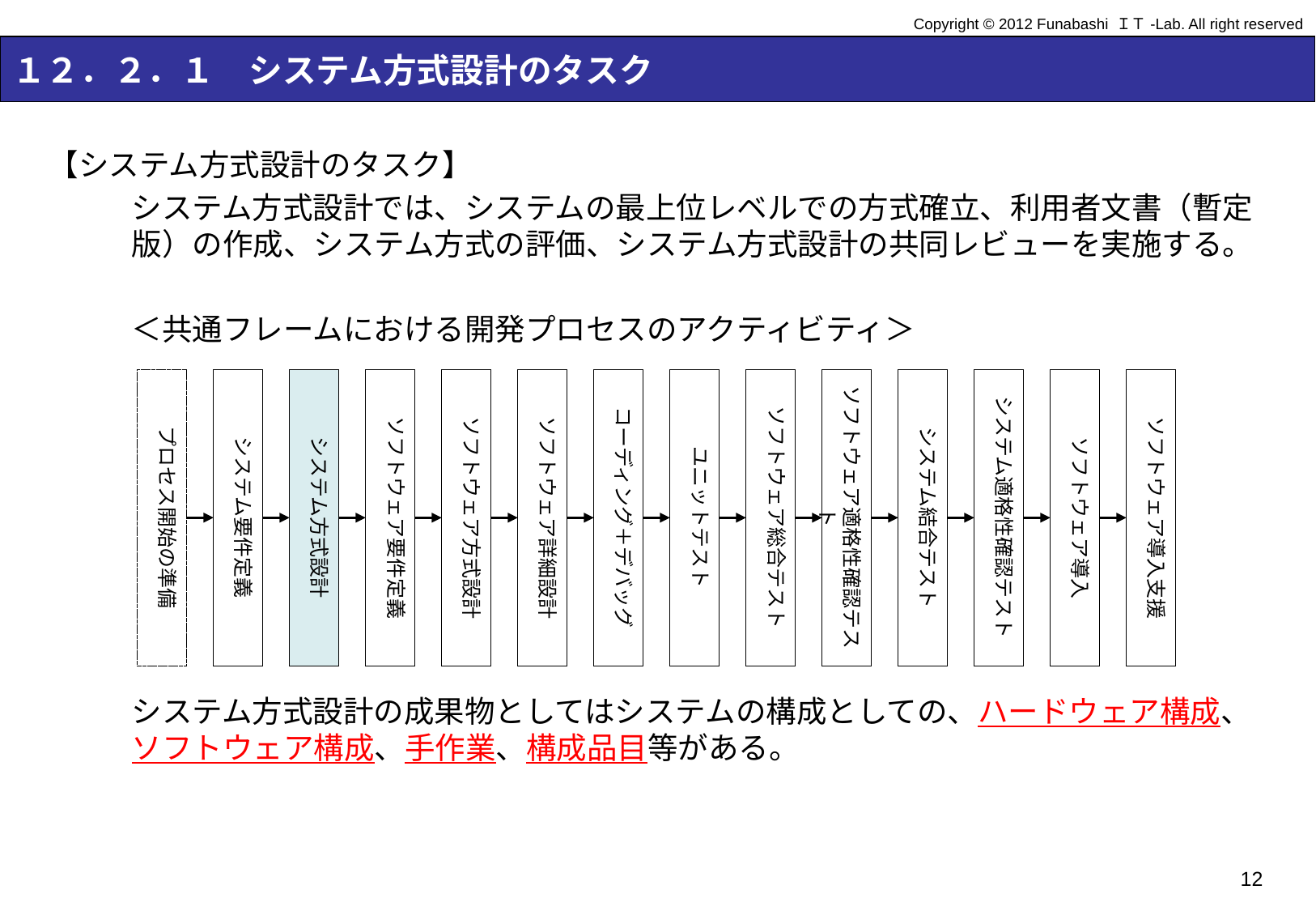

Copyright © 2012 Funabashi ＩＴ-Lab. All right reserved
# １２．２．１　システム方式設計のタスク
【システム方式設計のタスク】
システム方式設計では、システムの最上位レベルでの方式確立、利用者文書（暫定版）の作成、システム方式の評価、システム方式設計の共同レビューを実施する。

＜共通フレームにおける開発プロセスのアクティビティ＞

システム方式設計の成果物としてはシステムの構成としての、ハードウェア構成、ソフトウェア構成、手作業、構成品目等がある。
プロセス開始の準備
システム要件定義
システム方式設計
ソフトウェア要件定義
ソフトウェア方式設計
ソフトウェア詳細設計
コーディング＋デバッグ
ユニットテスト
ソフトウェア総合テスト
ソフトウェア適格性確認テスト
システム結合テスト
システム適格性確認テスト
ソフトウェア導入
ソフトウェア導入支援
12